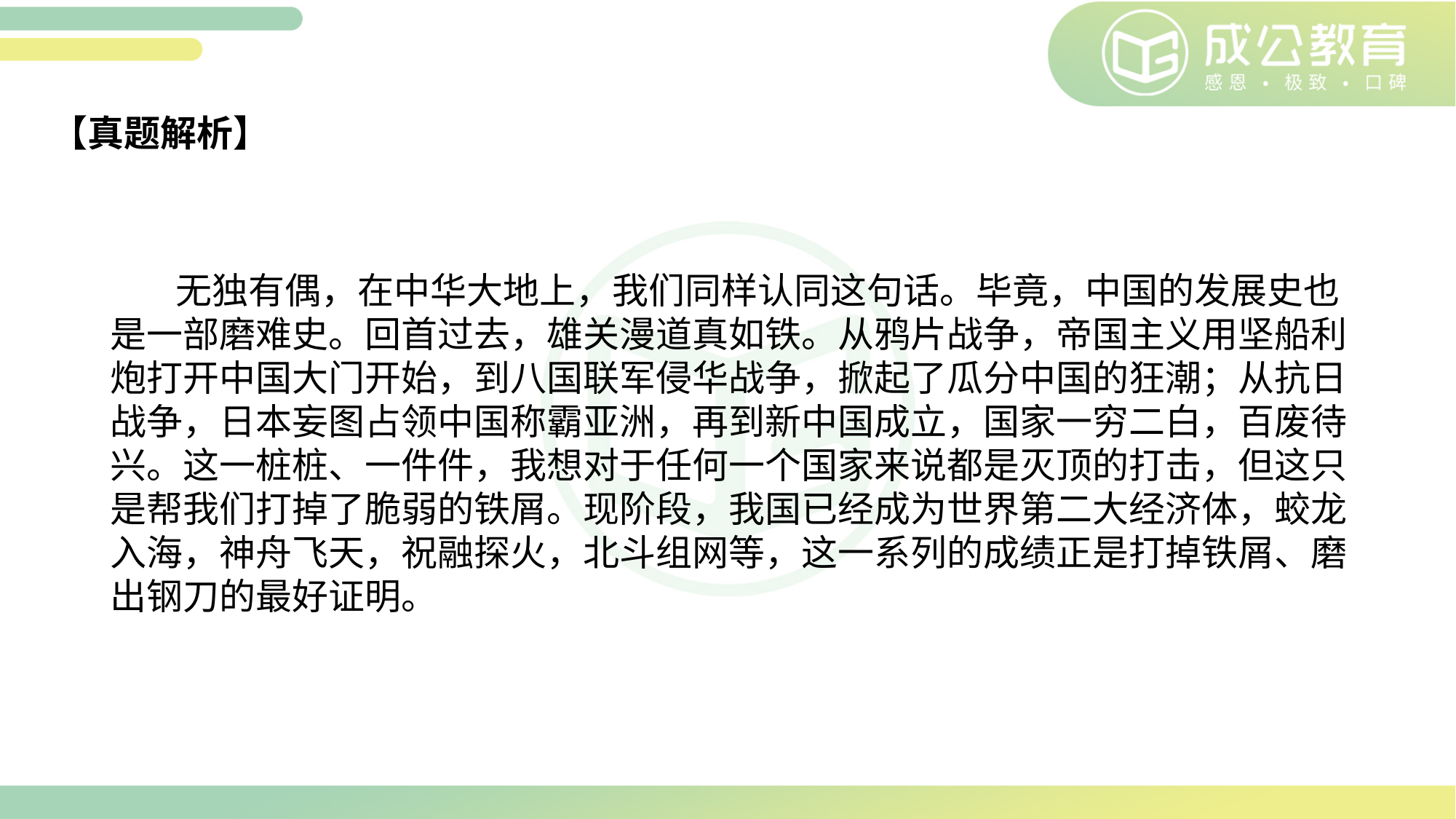

# 【真题解析】

       无独有偶，在中华大地上，我们同样认同这句话。毕竟，中国的发展史也是一部磨难史。回首过去，雄关漫道真如铁。从鸦片战争，帝国主义用坚船利炮打开中国大门开始，到八国联军侵华战争，掀起了瓜分中国的狂潮；从抗日战争，日本妄图占领中国称霸亚洲，再到新中国成立，国家一穷二白，百废待兴。这一桩桩、一件件，我想对于任何一个国家来说都是灭顶的打击，但这只是帮我们打掉了脆弱的铁屑。现阶段，我国已经成为世界第二大经济体，蛟龙入海，神舟飞天，祝融探火，北斗组网等，这一系列的成绩正是打掉铁屑、磨出钢刀的最好证明。